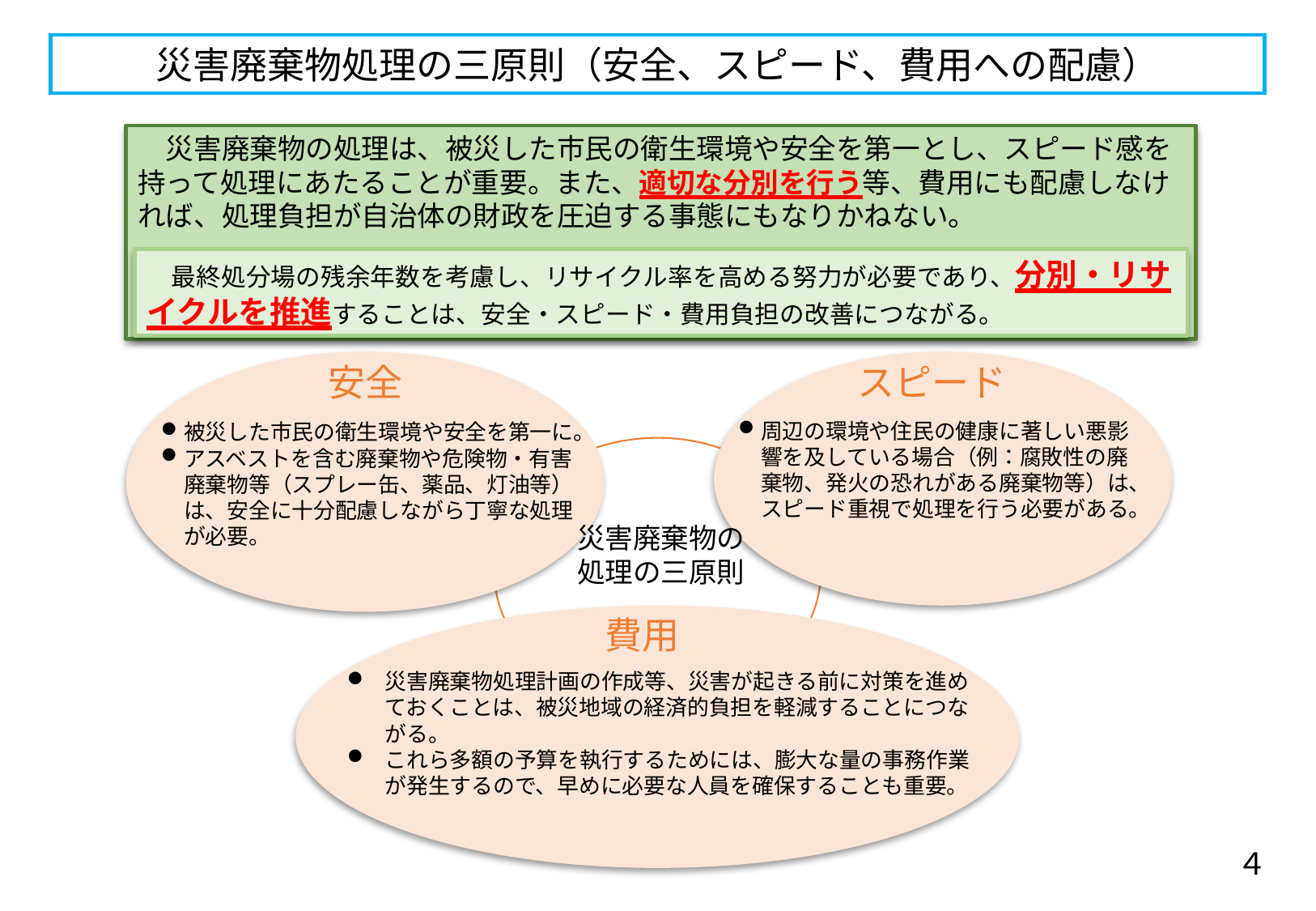

災害廃棄物処理の三原則（安全、スピード、費用への配慮）
　災害廃棄物の処理は、被災した市民の衛生環境や安全を第一とし、スピード感を持って処理にあたることが重要。また、適切な分別を行う等、費用にも配慮しなければ、処理負担が自治体の財政を圧迫する事態にもなりかねない。

　最終処分場の残余年数を考慮し、リサイクル率を高める努力が必要であり、分別・リサイクルを推進することは、安全・スピード・費用負担の改善につながる。

安全
スピード
周辺の環境や住民の健康に著しい悪影響を及している場合（例：腐敗性の廃棄物、発火の恐れがある廃棄物等）は、スピード重視で処理を行う必要がある。
被災した市民の衛生環境や安全を第一に。
アスベストを含む廃棄物や危険物・有害廃棄物等（スプレー缶、薬品、灯油等）は、安全に十分配慮しながら丁寧な処理が必要。

災害廃棄物の処理の三原則

費用
災害廃棄物処理計画の作成等、災害が起きる前に対策を進めておくことは、被災地域の経済的負担を軽減することにつながる。
これら多額の予算を執行するためには、膨大な量の事務作業が発生するので、早めに必要な人員を確保することも重要。
４